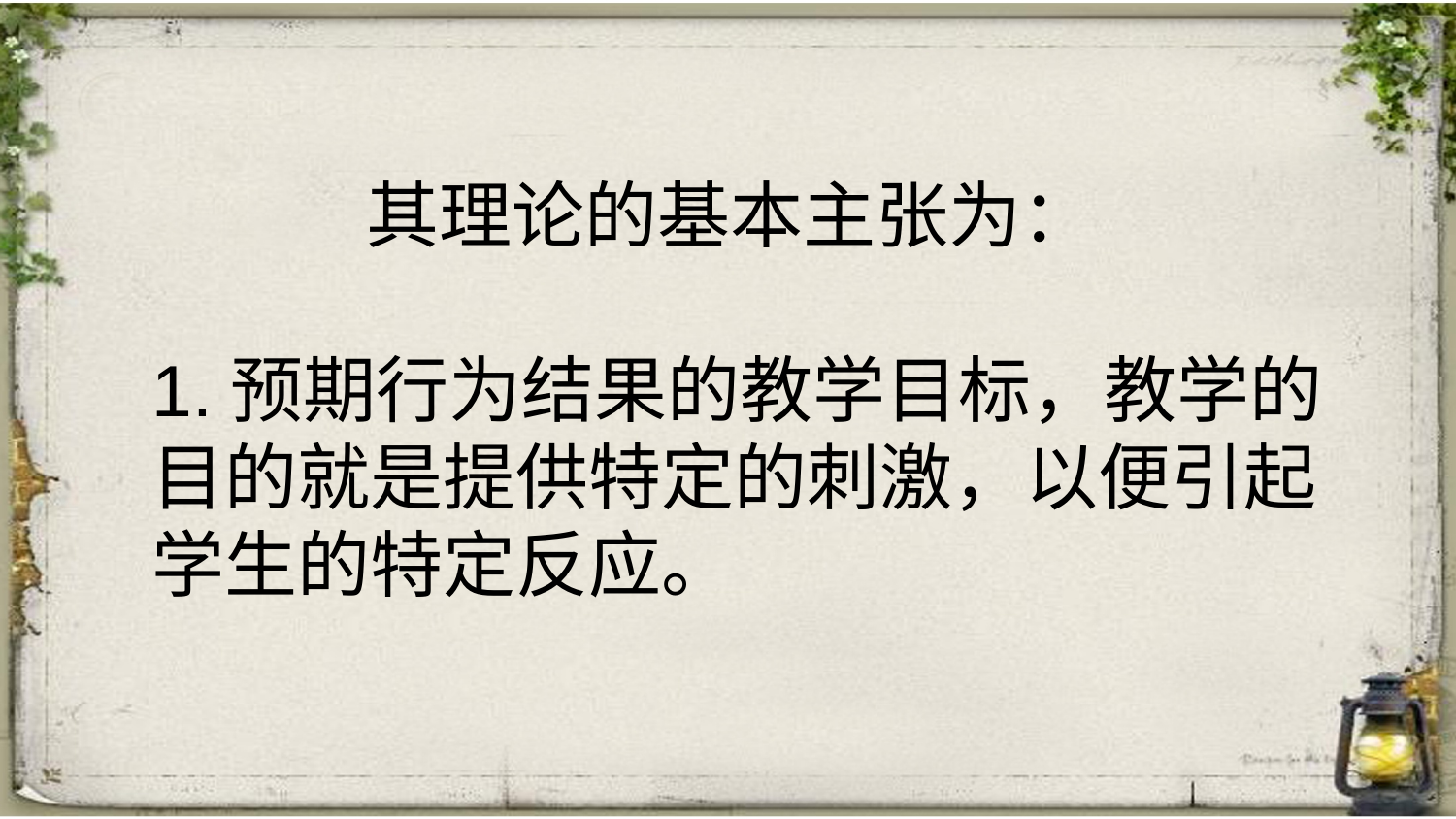

其理论的基本主张为：

1.预期行为结果的教学目标，教学的目的就是提供特定的刺激，以便引起学生的特定反应。